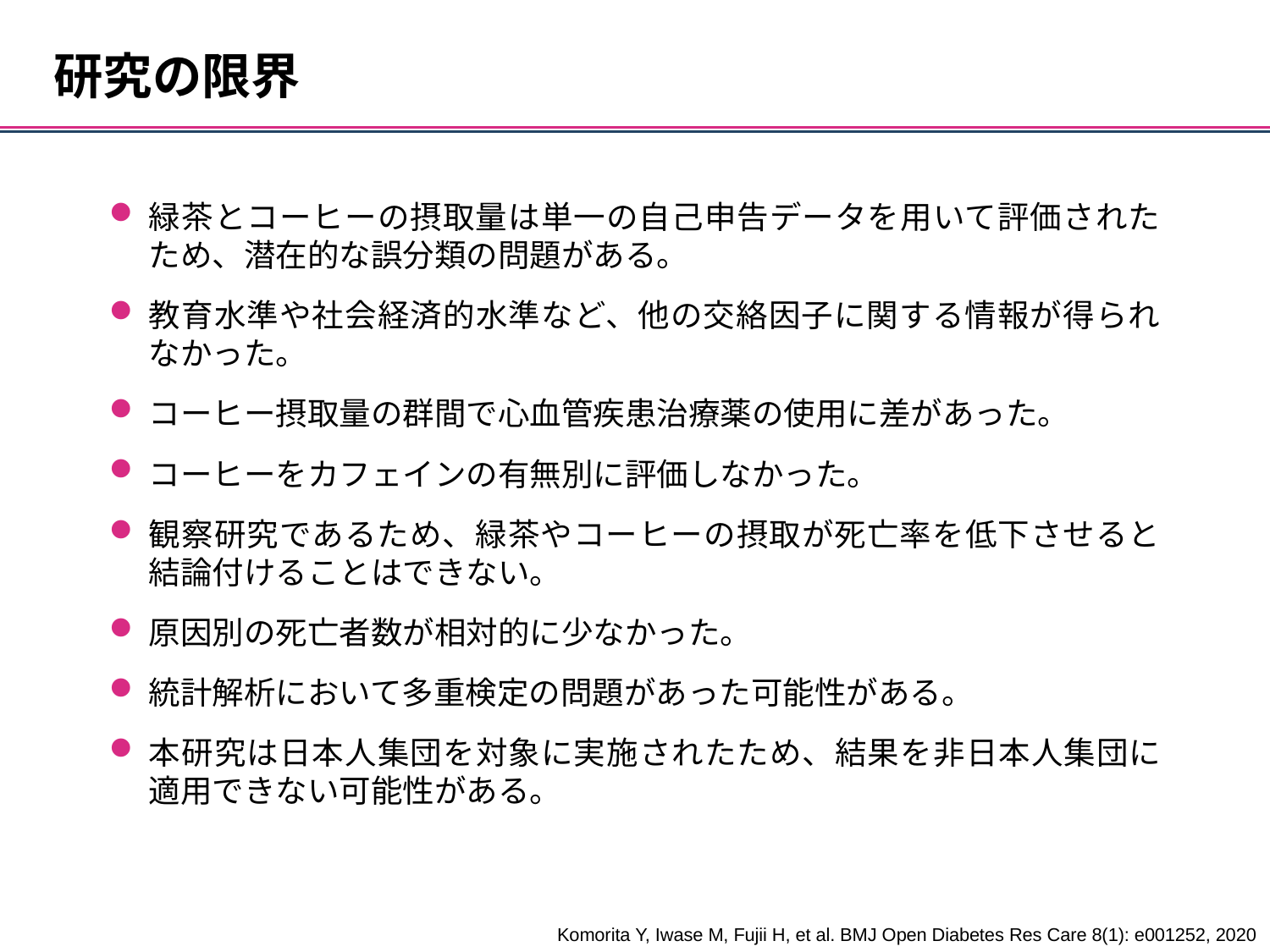

研究の限界
緑茶とコーヒーの摂取量は単一の自己申告データを用いて評価されたため、潜在的な誤分類の問題がある。

教育水準や社会経済的水準など、他の交絡因子に関する情報が得られなかった。

コーヒー摂取量の群間で心血管疾患治療薬の使用に差があった。

コーヒーをカフェインの有無別に評価しなかった。

観察研究であるため、緑茶やコーヒーの摂取が死亡率を低下させると結論付けることはできない。

原因別の死亡者数が相対的に少なかった。

統計解析において多重検定の問題があった可能性がある。

本研究は日本人集団を対象に実施されたため、結果を非日本人集団に適用できない可能性がある。
Komorita Y, Iwase M, Fujii H, et al. BMJ Open Diabetes Res Care 8(1): e001252, 2020